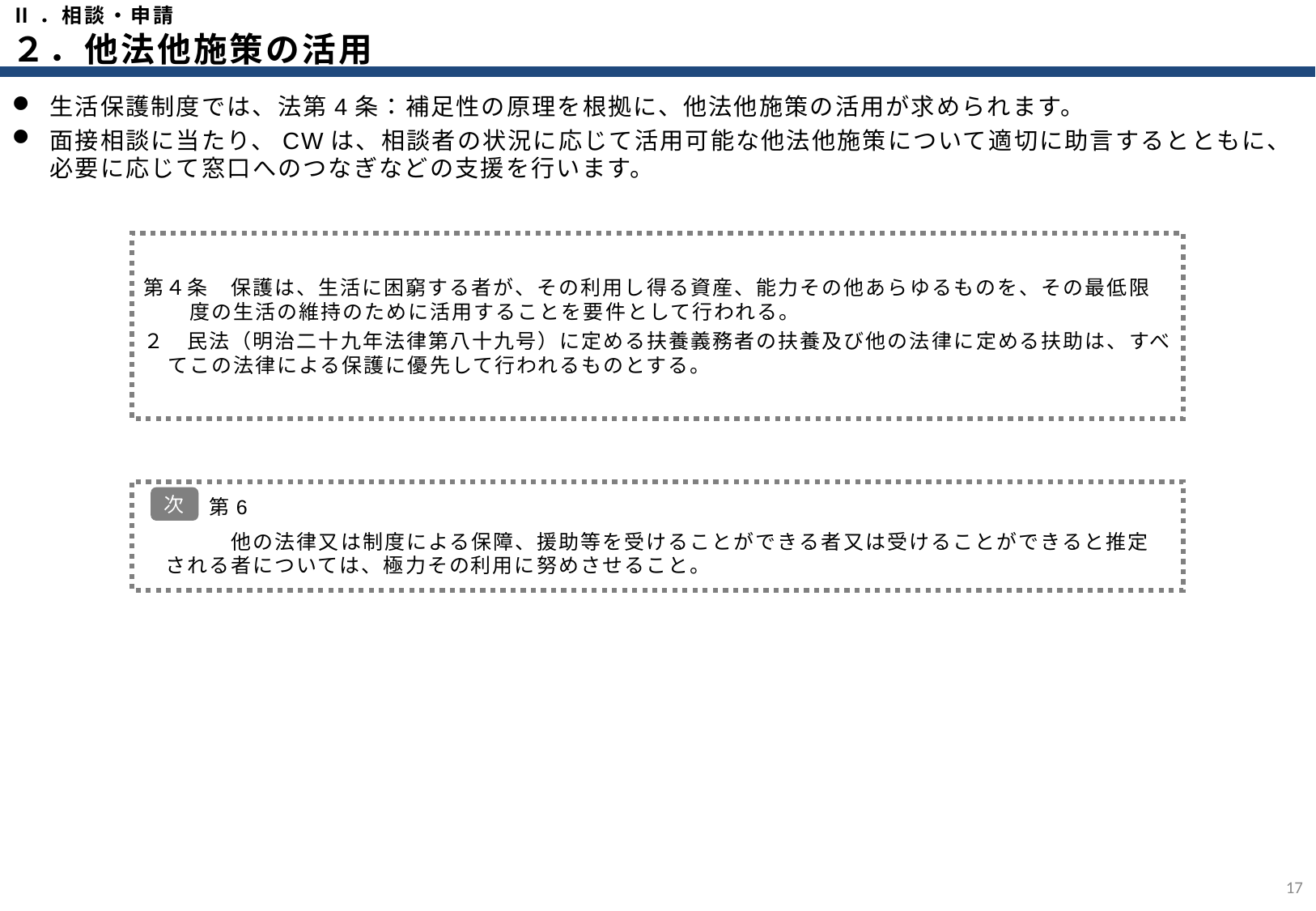

Ⅱ．相談・申請
２．他法他施策の活用
生活保護制度では、法第4条：補足性の原理を根拠に、他法他施策の活用が求められます。
面接相談に当たり、CWは、相談者の状況に応じて活用可能な他法他施策について適切に助言するとともに、必要に応じて窓口へのつなぎなどの支援を行います。
第４条　保護は、生活に困窮する者が、その利用し得る資産、能力その他あらゆるものを、その最低限　度の生活の維持のために活用することを要件として行われる。
２　民法（明治二十九年法律第八十九号）に定める扶養義務者の扶養及び他の法律に定める扶助は、すべてこの法律による保護に優先して行われるものとする。
　　　第6
　　　　他の法律又は制度による保障、援助等を受けることができる者又は受けることができると推定
　される者については、極力その利用に努めさせること。
次
17